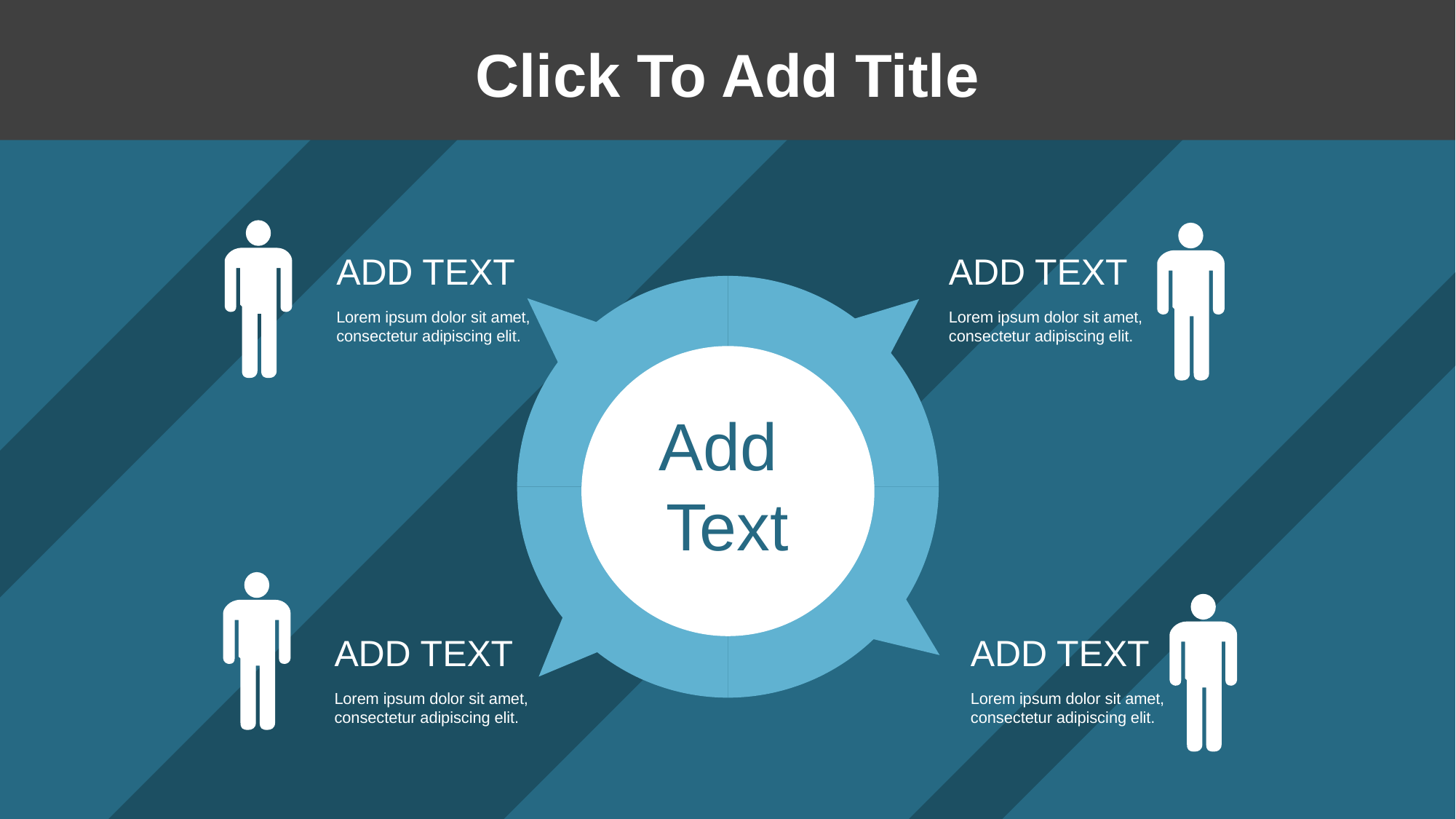

Click To Add Title

ADD TEXT
ADD TEXT

### Chart

| Category | 销售额 |
|---|---|
| 第一季度 | 4.0 |
| 第二季度 | 4.0 |
| 第三季度 | 4.0 |
| 第四季度 | 4.0 |

Lorem ipsum dolor sit amet, consectetur adipiscing elit.
Lorem ipsum dolor sit amet, consectetur adipiscing elit.
Add
Text

ADD TEXT
ADD TEXT
Lorem ipsum dolor sit amet, consectetur adipiscing elit.
Lorem ipsum dolor sit amet, consectetur adipiscing elit.